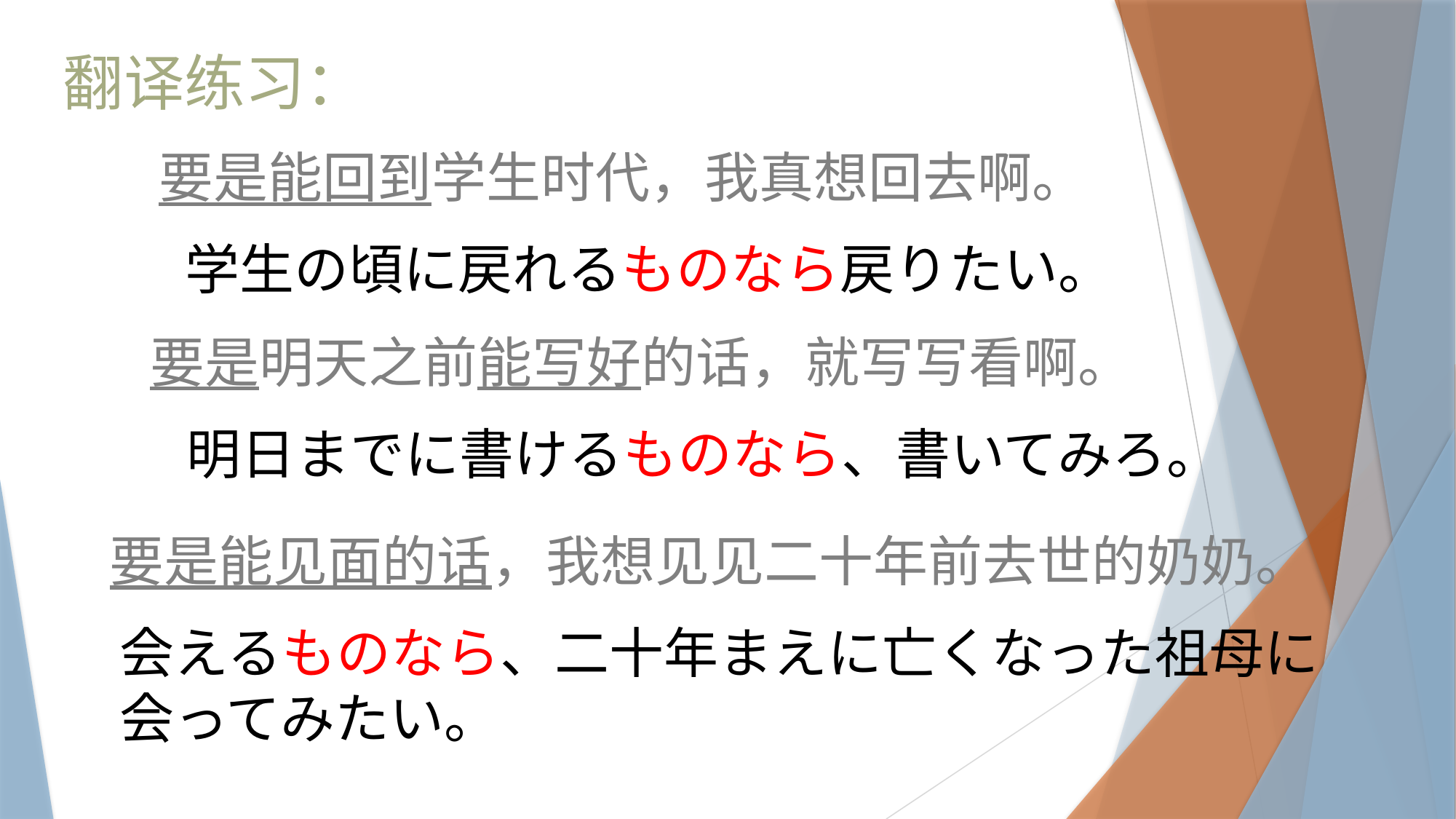

翻译练习：
要是能回到学生时代，我真想回去啊。
学生の頃に戻れるものなら戻りたい。
要是明天之前能写好的话，就写写看啊。
明日までに書けるものなら、書いてみろ。
要是能见面的话，我想见见二十年前去世的奶奶。
会えるものなら、二十年まえに亡くなった祖母に
会ってみたい。